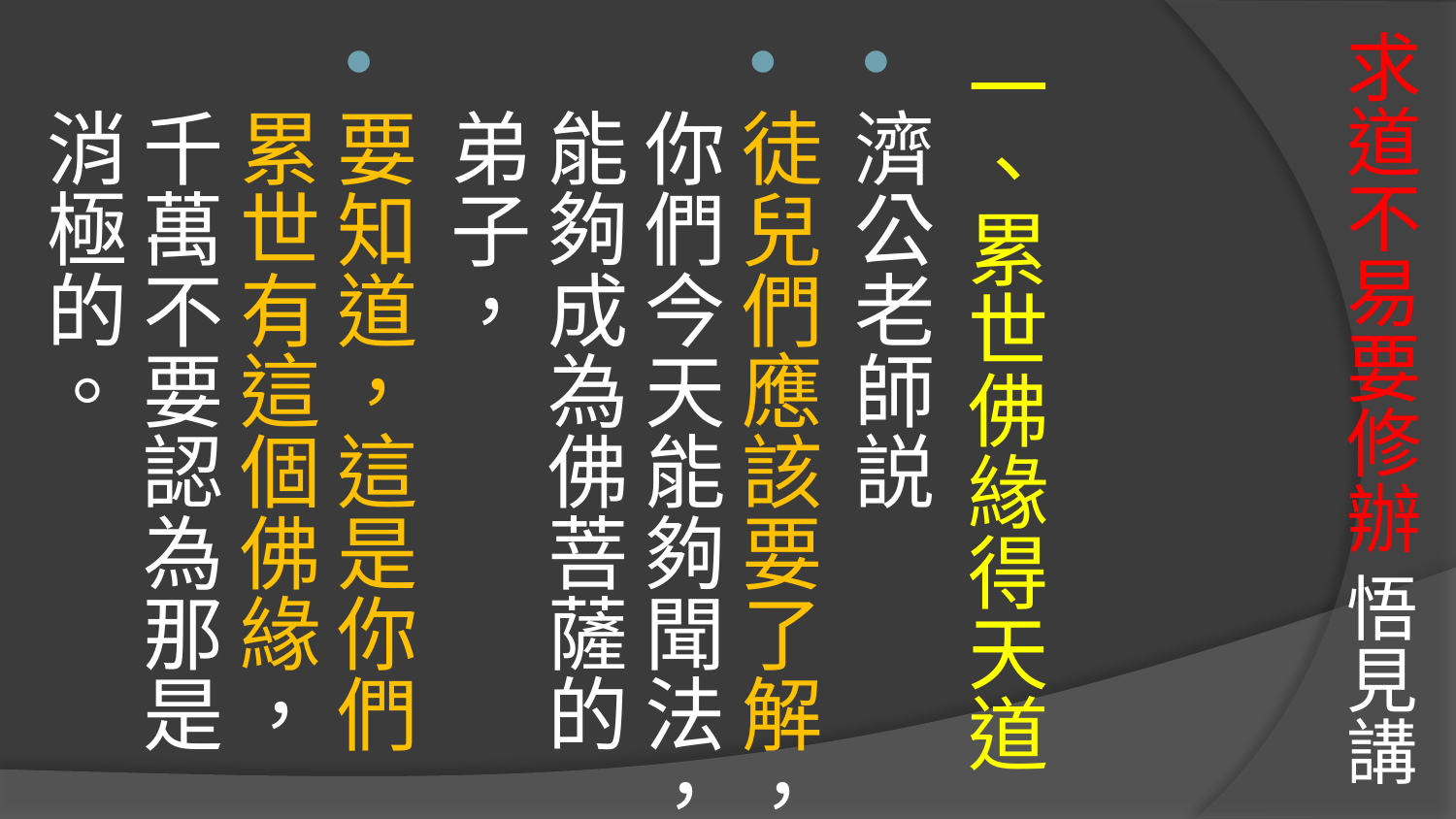

# 求道不易要修辦 悟見講
一、累世佛緣得天道
濟公老師説
徒兒們應該要了解，你們今天能夠聞法，能夠成為佛菩薩的弟子，
要知道，這是你們累世有這個佛緣，千萬不要認為那是消極的。